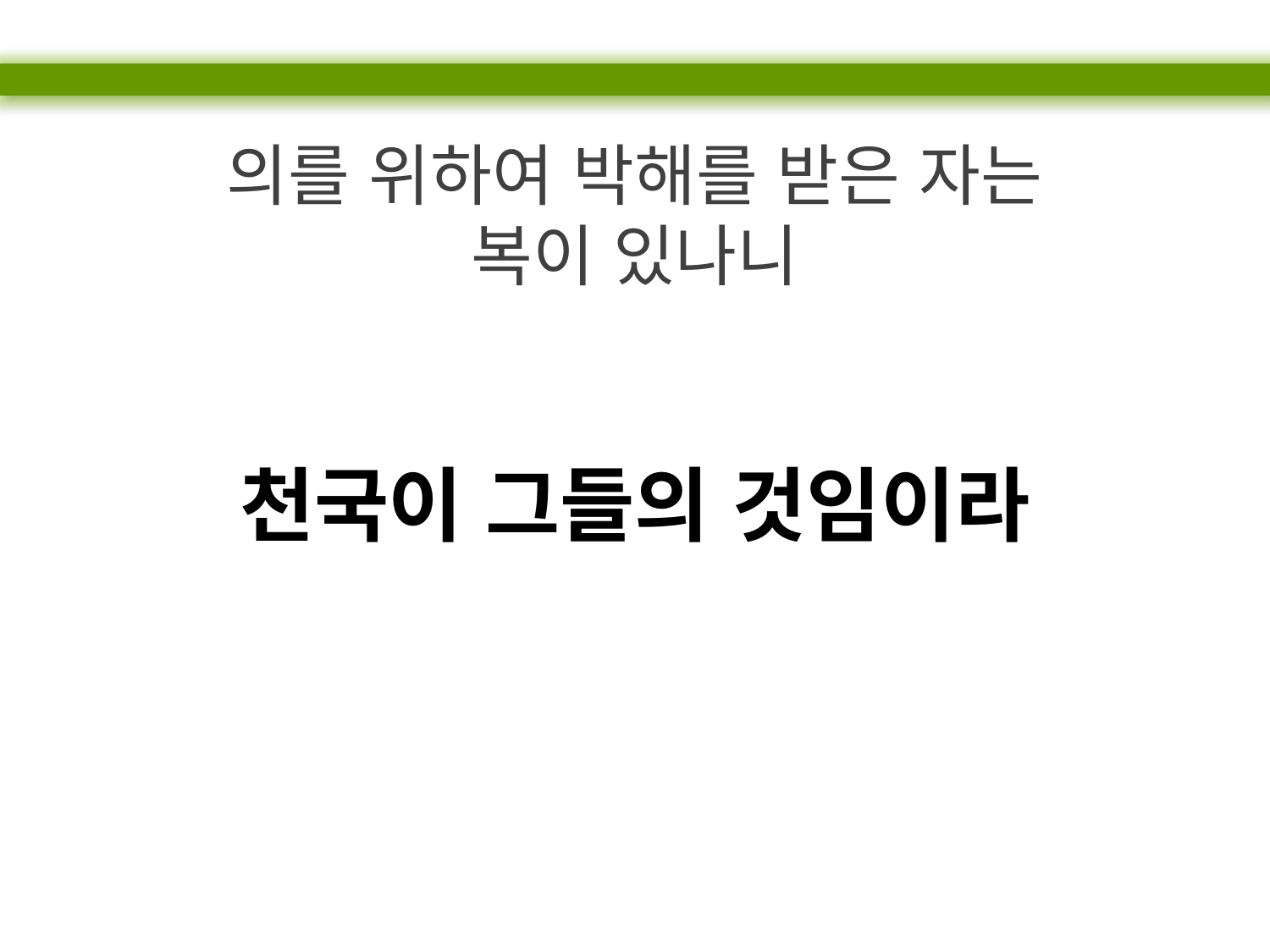

의를 위하여 박해를 받은 자는
복이 있나니
천국이 그들의 것임이라